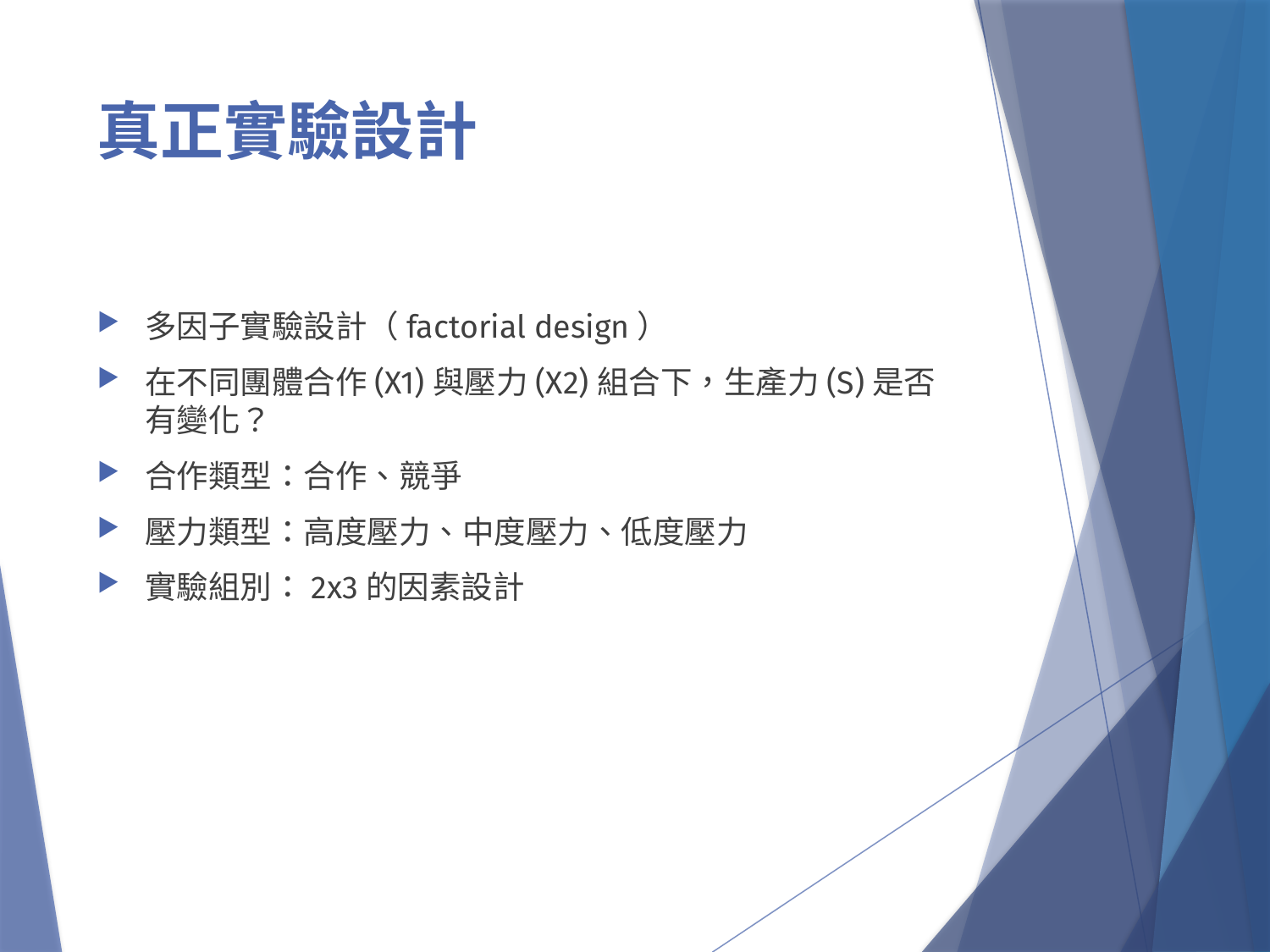

# 真正實驗設計
多因子實驗設計（factorial design）
在不同團體合作(X1)與壓力(X2)組合下，生產力(S)是否有變化？
合作類型：合作、競爭
壓力類型：高度壓力、中度壓力、低度壓力
實驗組別：2x3的因素設計